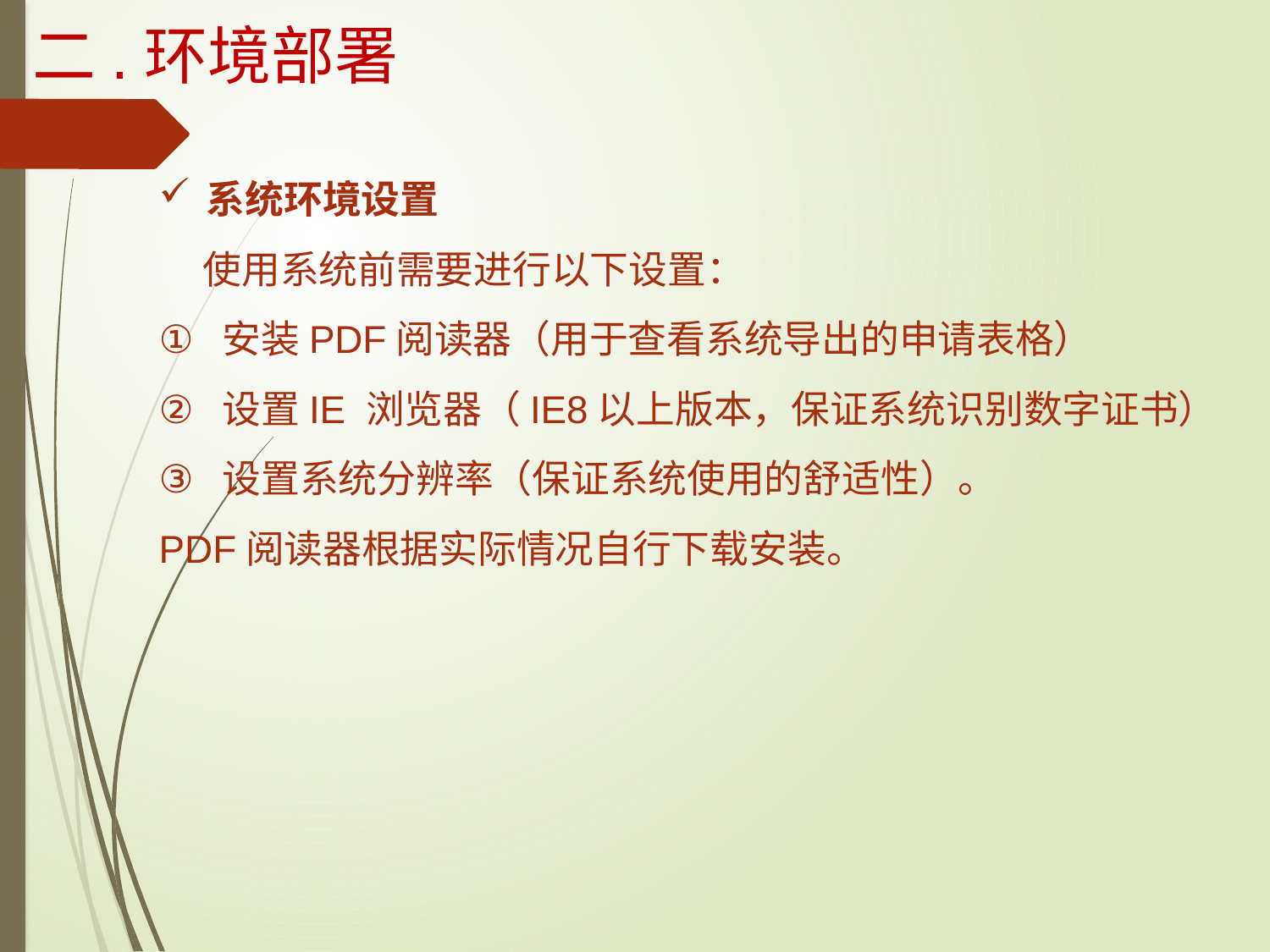

二.环境部署
系统环境设置
    使用系统前需要进行以下设置：
安装PDF阅读器（用于查看系统导出的申请表格）
设置IE 浏览器（IE8以上版本，保证系统识别数字证书）
设置系统分辨率（保证系统使用的舒适性）。
PDF阅读器根据实际情况自行下载安装。